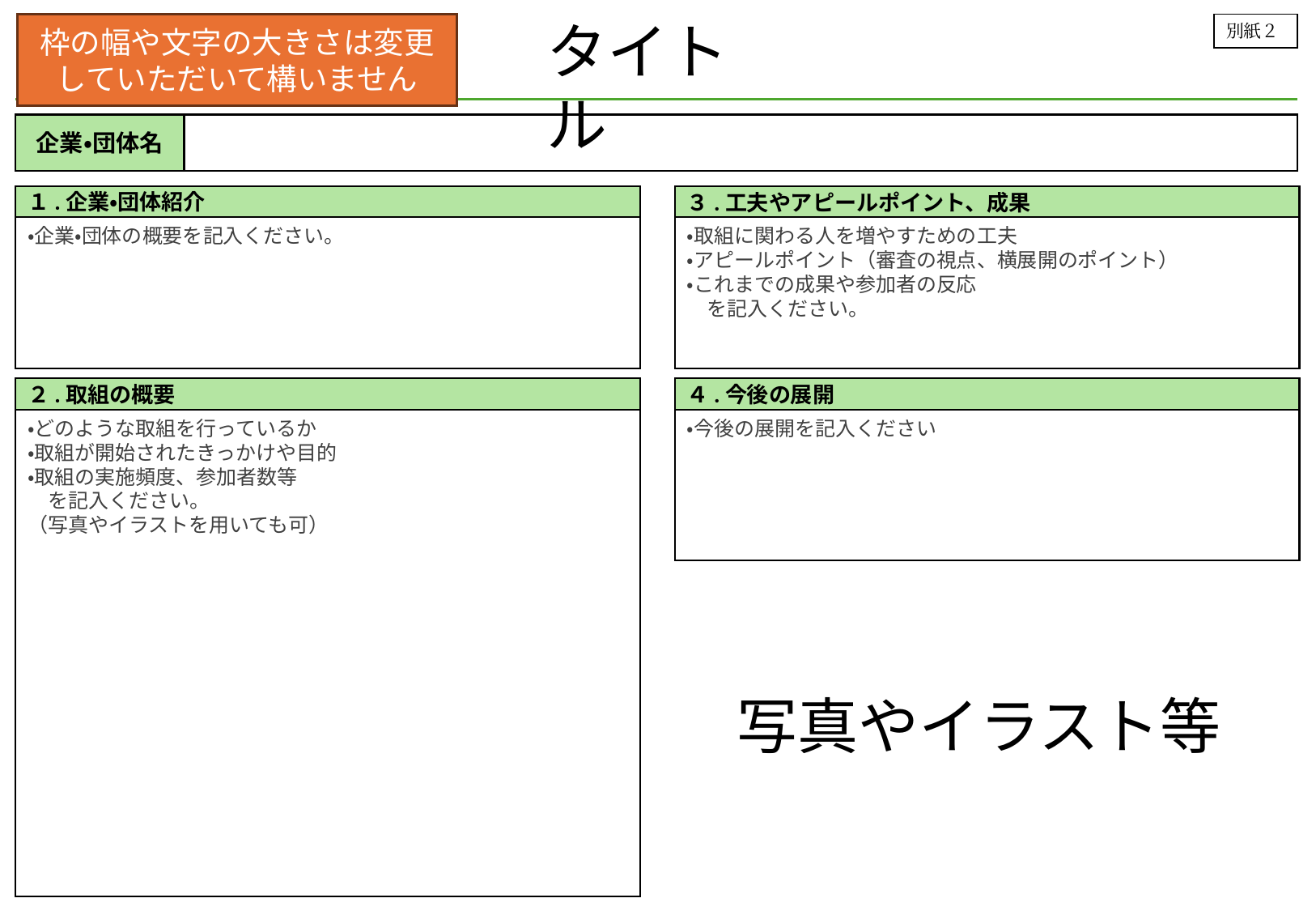

タイトル
枠の幅や文字の大きさは変更していただいて構いません
別紙２

企業・団体名
３.工夫やアピールポイント、成果
１.企業・団体紹介
・取組に関わる人を増やすための工夫
・アピールポイント（審査の視点、横展開のポイント）
・これまでの成果や参加者の反応
　を記入ください。

・企業・団体の概要を記入ください。
２.取組の概要
４.今後の展開
・どのような取組を行っているか
・取組が開始されたきっかけや目的
・取組の実施頻度、参加者数等
　を記入ください。
（写真やイラストを用いても可）

・今後の展開を記入ください
写真やイラスト等